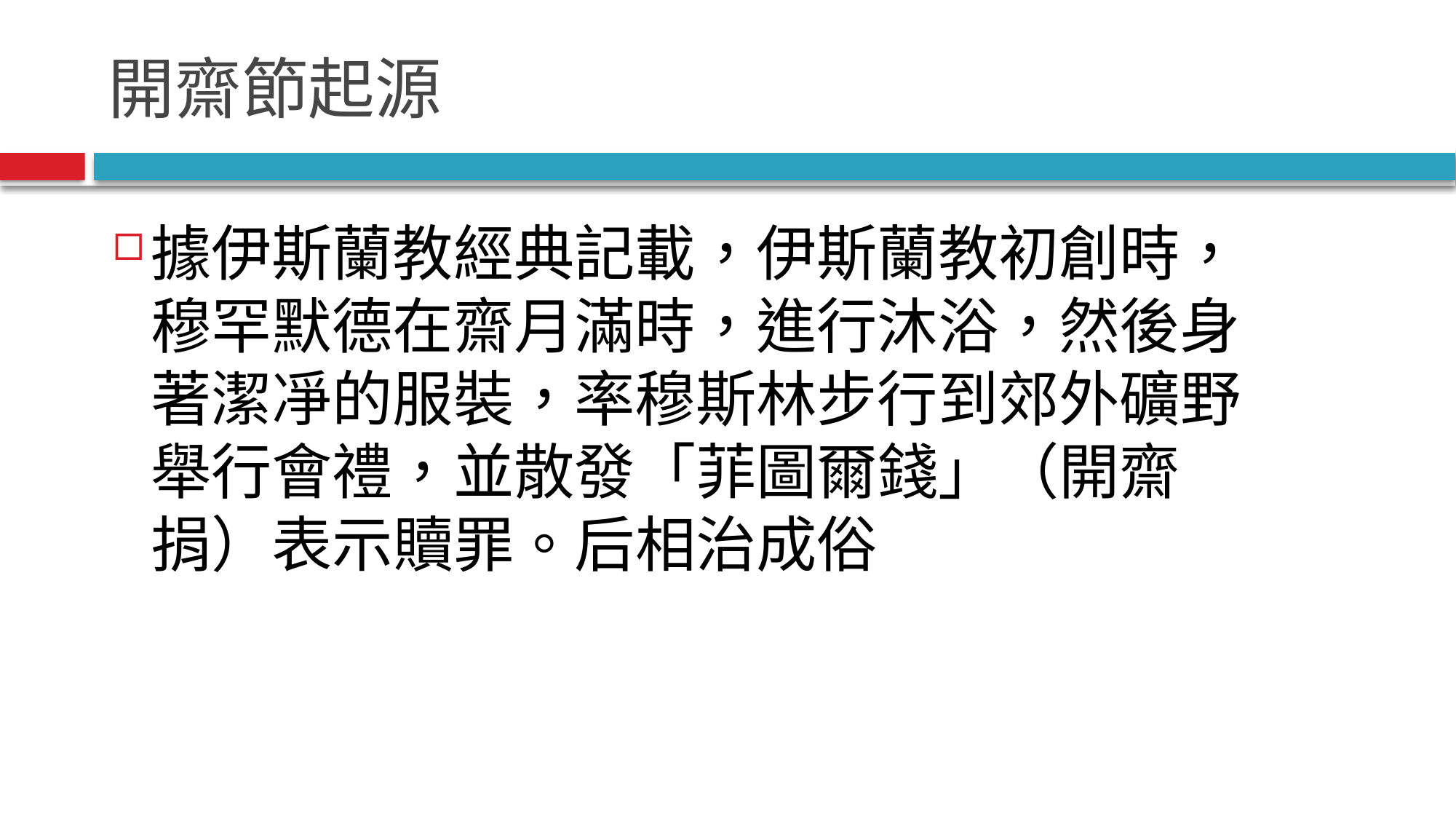

# 開齋節起源
據伊斯蘭教經典記載，伊斯蘭教初創時，穆罕默德在齋月滿時，進行沐浴，然後身著潔凈的服裝，率穆斯林步行到郊外礦野舉行會禮，並散發「菲圖爾錢」（開齋捐）表示贖罪。后相治成俗